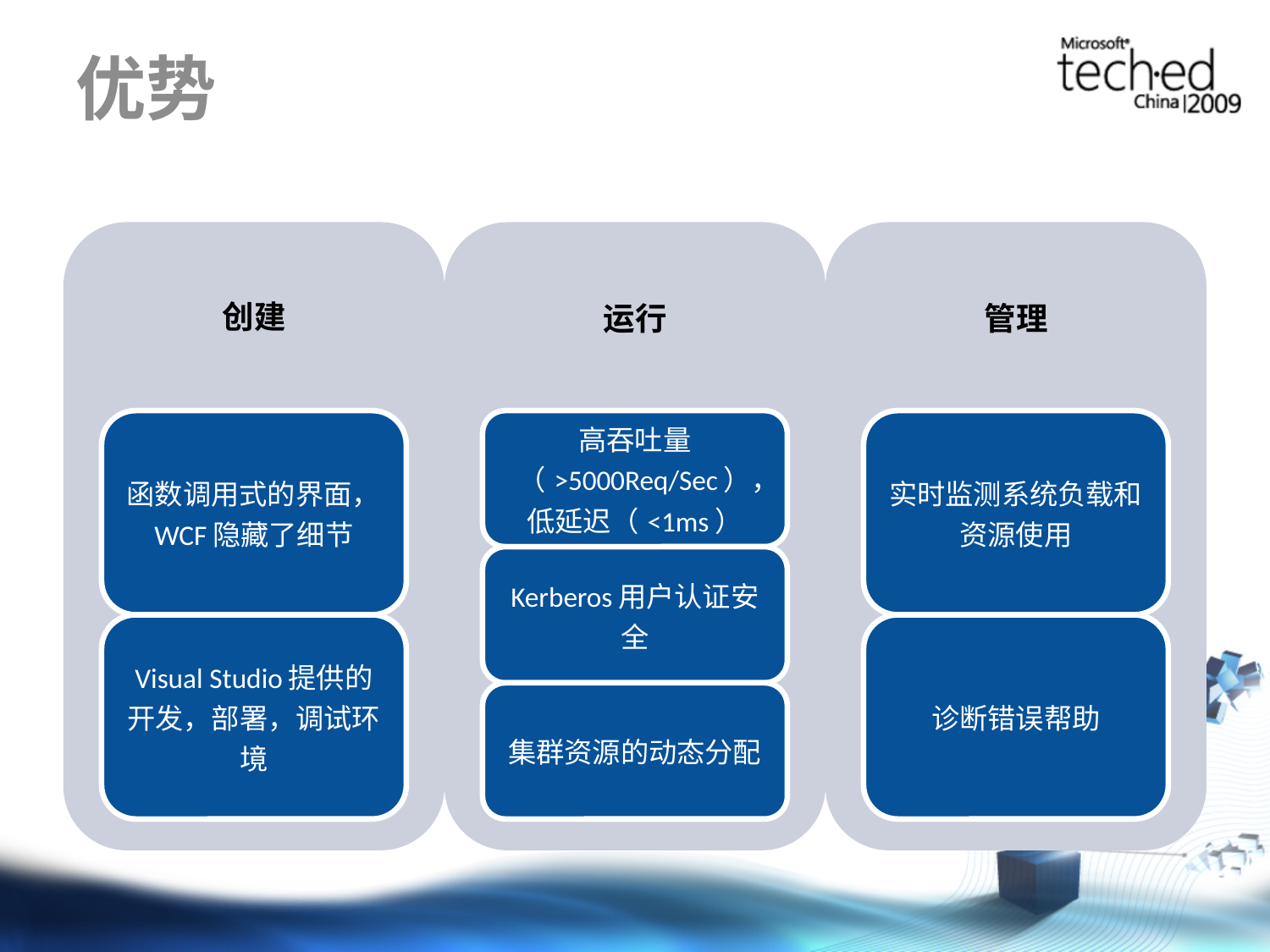

# 优势
创建
函数调用式的界面，WCF隐藏了细节
Visual Studio提供的开发，部署，调试环境
运行
高吞吐量（>5000Req/Sec），低延迟（<1ms）
Kerberos用户认证安全
集群资源的动态分配
管理
实时监测系统负载和资源使用
诊断错误帮助